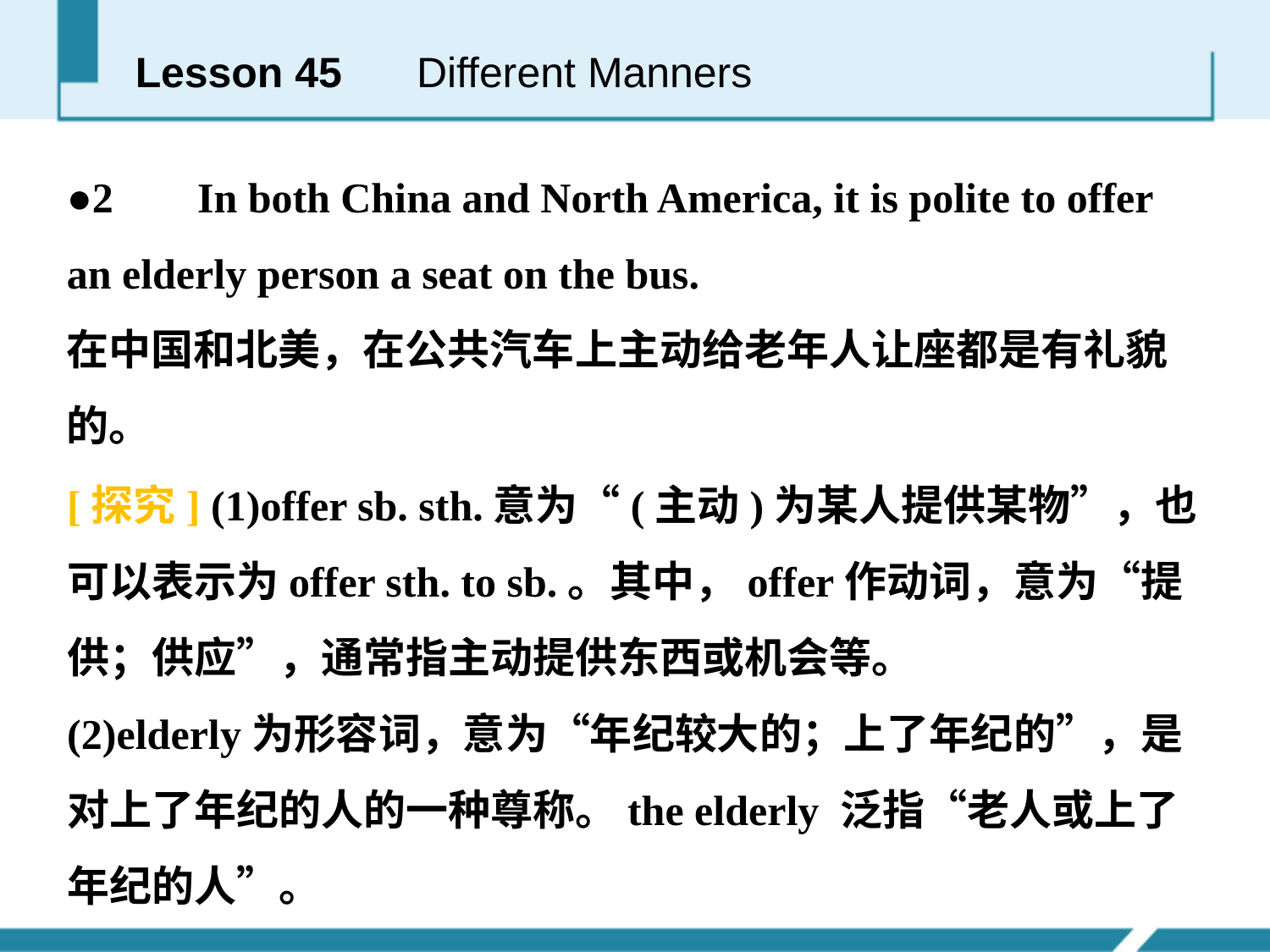

Lesson 45 　Different Manners
●2  　In both China and North America, it is polite to offer an elderly person a seat on the bus.
在中国和北美，在公共汽车上主动给老年人让座都是有礼貌的。
[探究] (1)offer sb. sth.意为“(主动)为某人提供某物”，也可以表示为offer sth. to sb.。其中，offer作动词，意为“提供；供应”，通常指主动提供东西或机会等。
(2)elderly为形容词，意为“年纪较大的；上了年纪的”，是对上了年纪的人的一种尊称。the elderly 泛指“老人或上了年纪的人”。